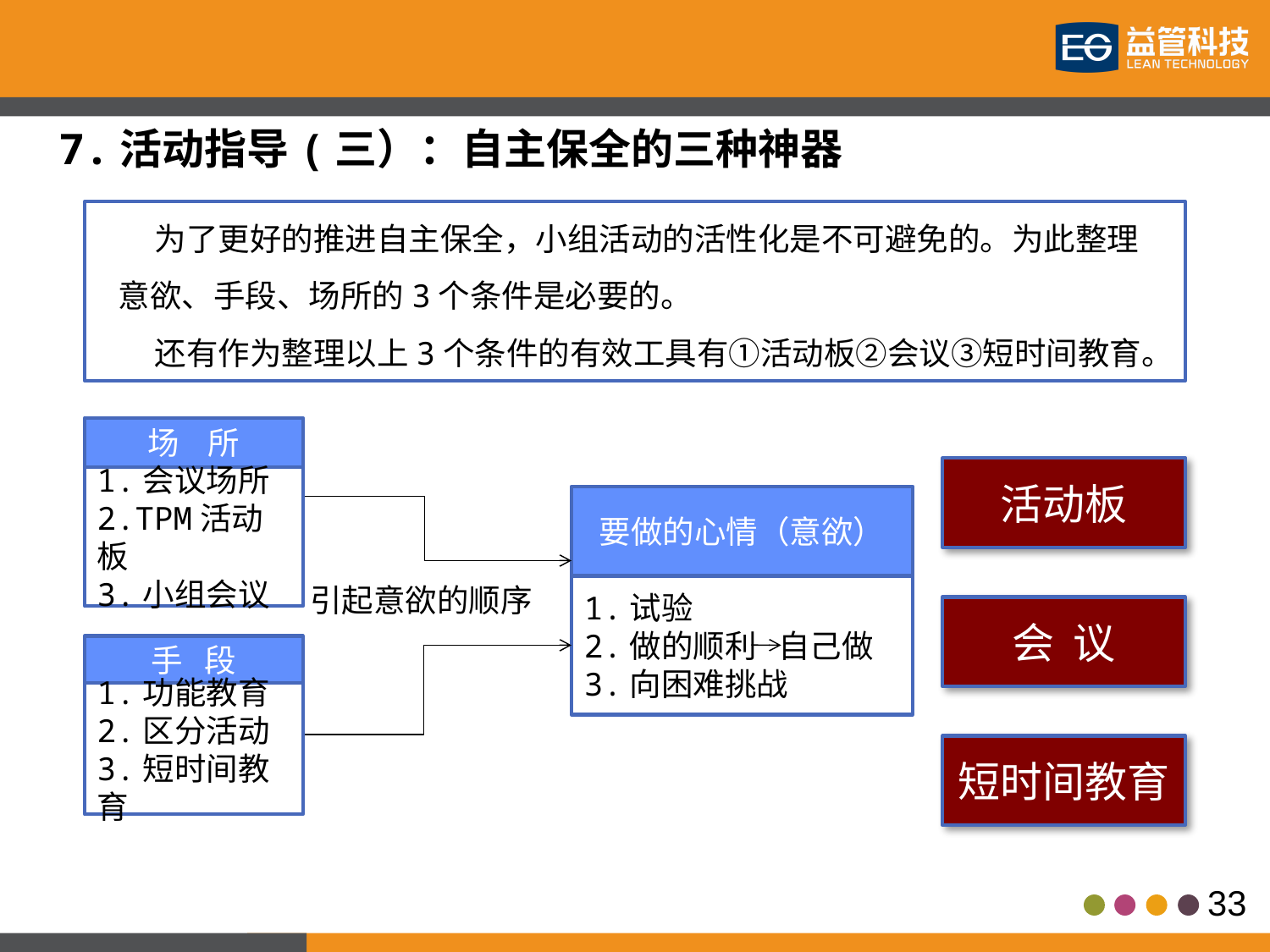

7.活动指导(三）：自主保全的三种神器
    为了更好的推进自主保全，小组活动的活性化是不可避免的。为此整理意欲、手段、场所的3个条件是必要的。
    还有作为整理以上3个条件的有效工具有①活动板②会议③短时间教育。

场    所
1.会议场所
2.TPM活动板
3.小组会议
活动板
要做的心情（意欲）
1.试验
2.做的顺利   自己做
3.向困难挑战
引起意欲的顺序
会  议
手   段
1.功能教育
2.区分活动
3.短时间教育
短时间教育